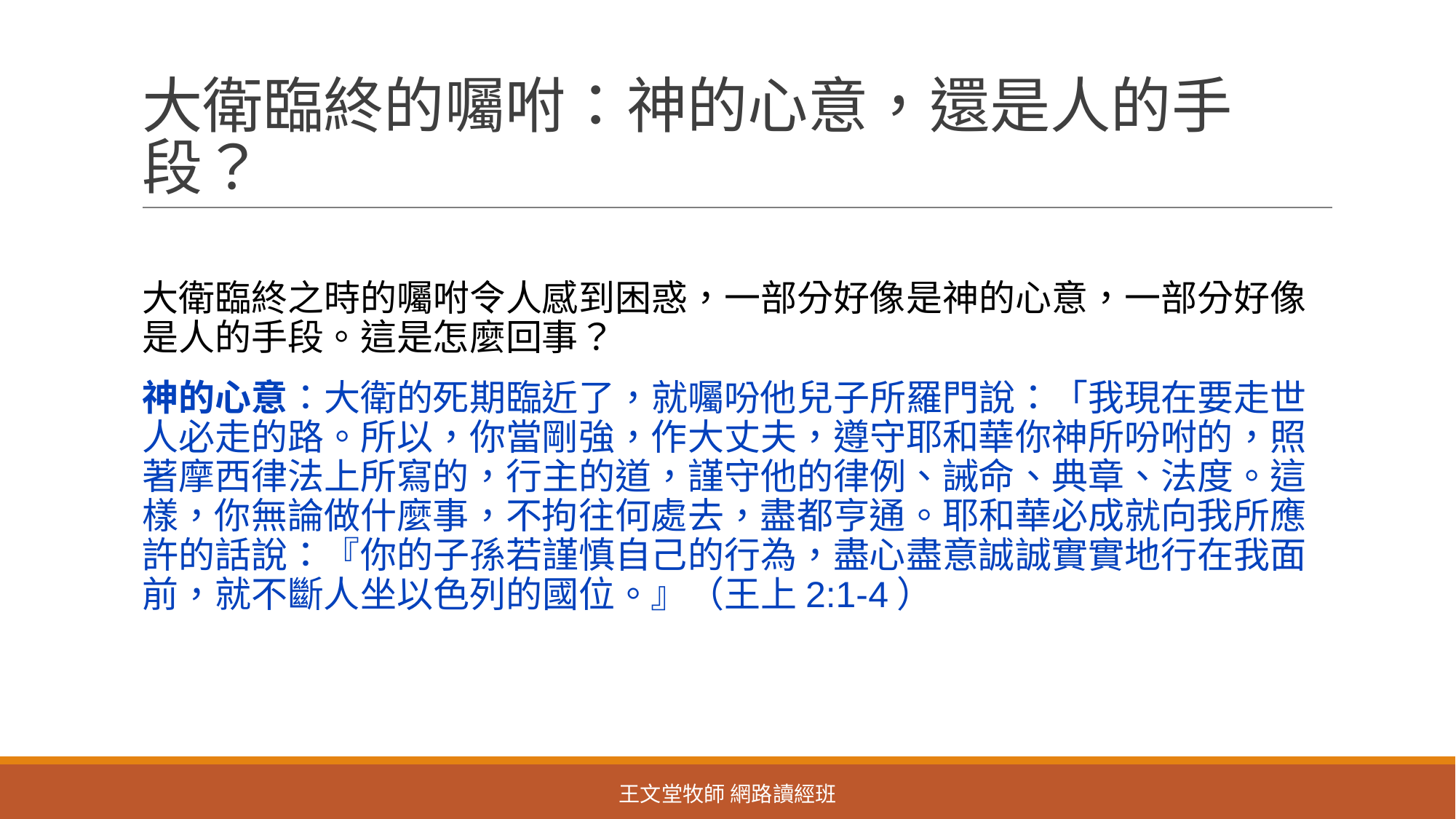

# 大衛臨終的囑咐：神的心意，還是人的手段？

大衛臨終之時的囑咐令人感到困惑，一部分好像是神的心意，一部分好像是人的手段。這是怎麼回事？
神的心意：大衛的死期臨近了，就囑吩他兒子所羅門說：「我現在要走世人必走的路。所以，你當剛強，作大丈夫，遵守耶和華你神所吩咐的，照著摩西律法上所寫的，行主的道，謹守他的律例、誡命、典章、法度。這樣，你無論做什麼事，不拘往何處去，盡都亨通。耶和華必成就向我所應許的話說：『你的子孫若謹慎自己的行為，盡心盡意誠誠實實地行在我面前，就不斷人坐以色列的國位。』（王上2:1-4）

王文堂牧師 網路讀經班